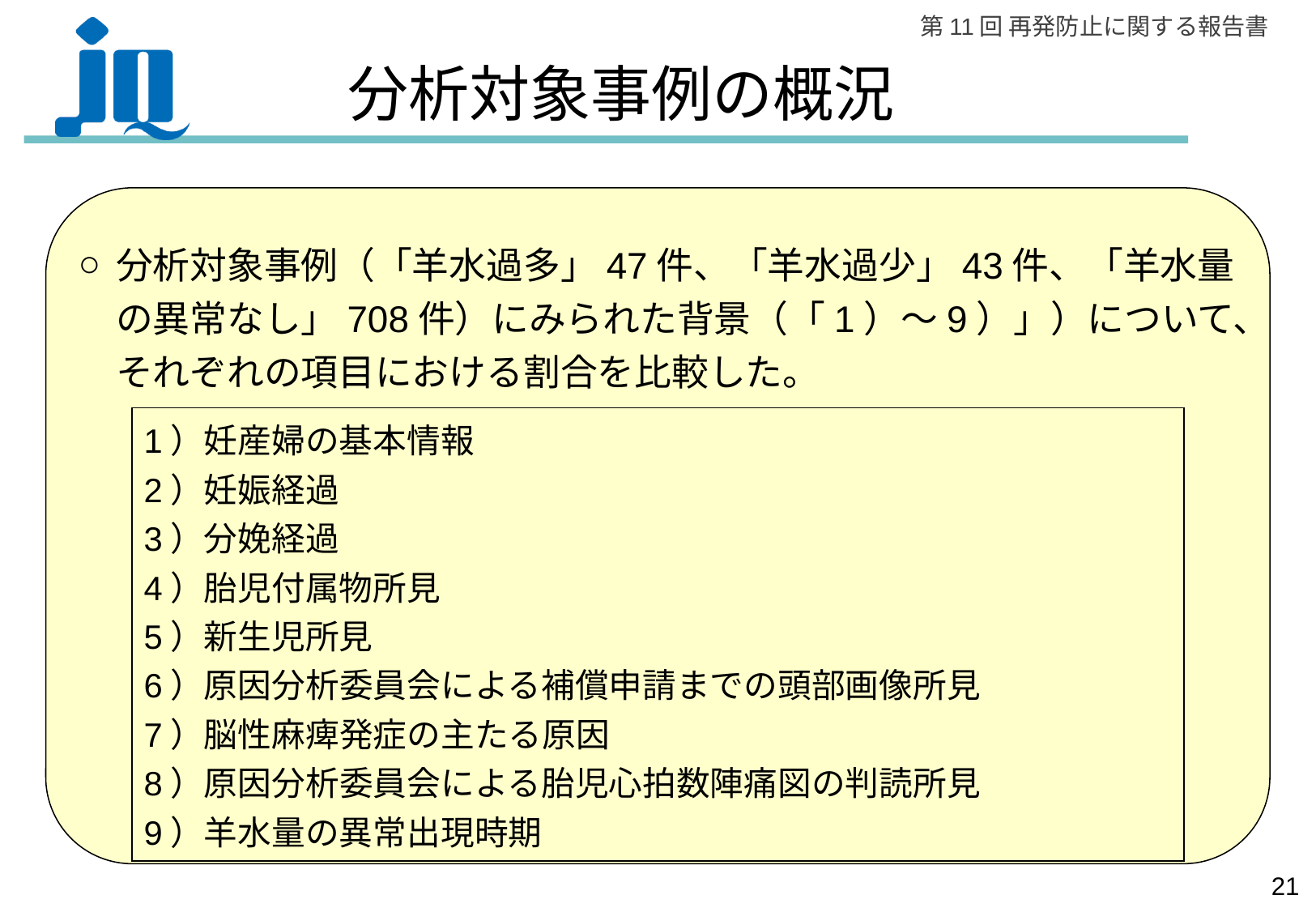

# 分析対象事例の概況
分析対象事例（「羊水過多」47件、「羊水過少」43件、「羊水量の異常なし」708件）にみられた背景（「1）～9）」）について、それぞれの項目における割合を比較した。

| 1）妊産婦の基本情報 2）妊娠経過 3）分娩経過 4）胎児付属物所見 5）新生児所見 6）原因分析委員会による補償申請までの頭部画像所見 7）脳性麻痺発症の主たる原因 8）原因分析委員会による胎児心拍数陣痛図の判読所見 9）羊水量の異常出現時期 |
| --- |
21